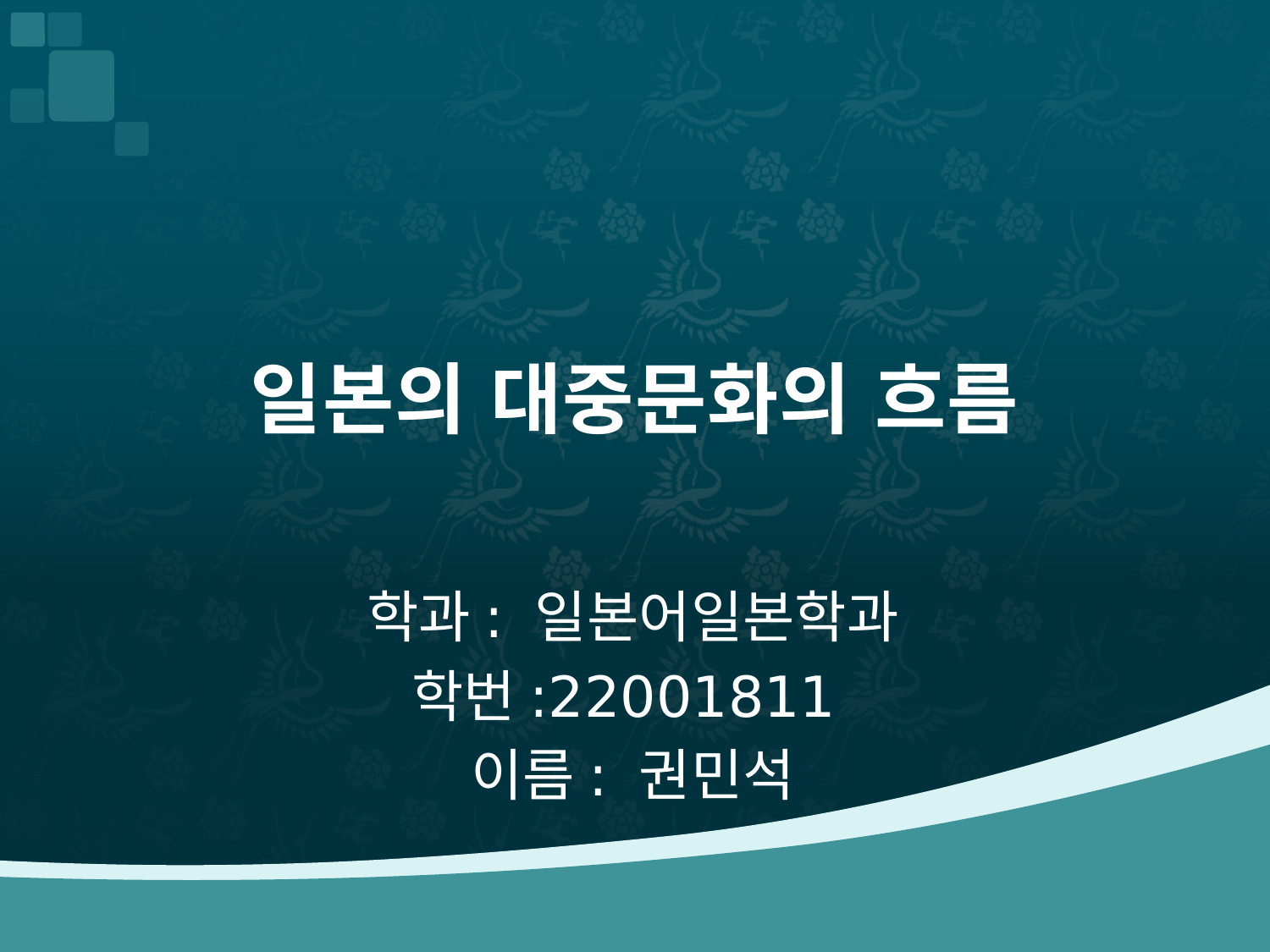

# 일본의 대중문화의 흐름
학과: 일본어일본학과
학번:22001811
이름: 권민석